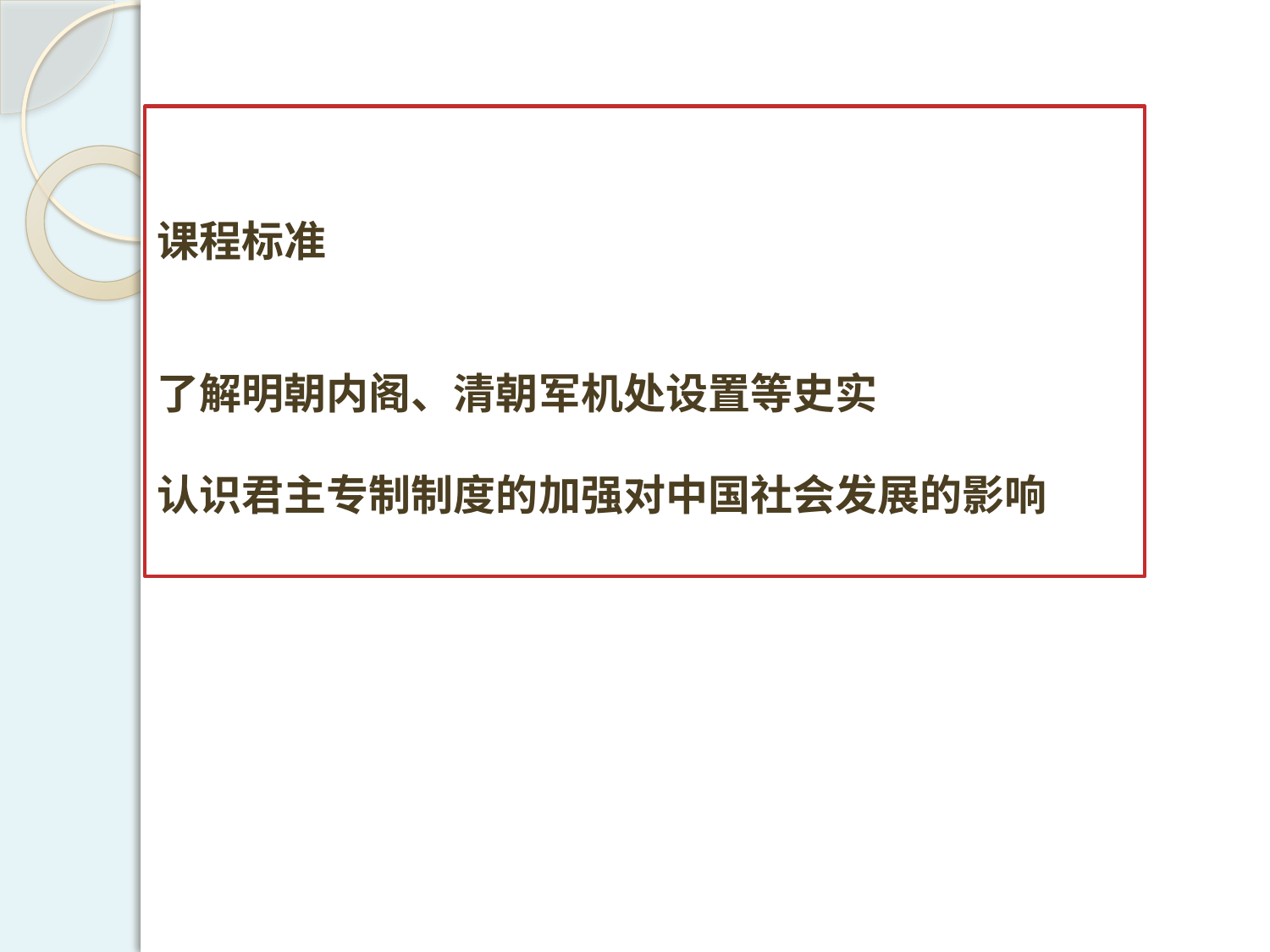

# 课程标准 了解明朝内阁、清朝军机处设置等史实 认识君主专制制度的加强对中国社会发展的影响